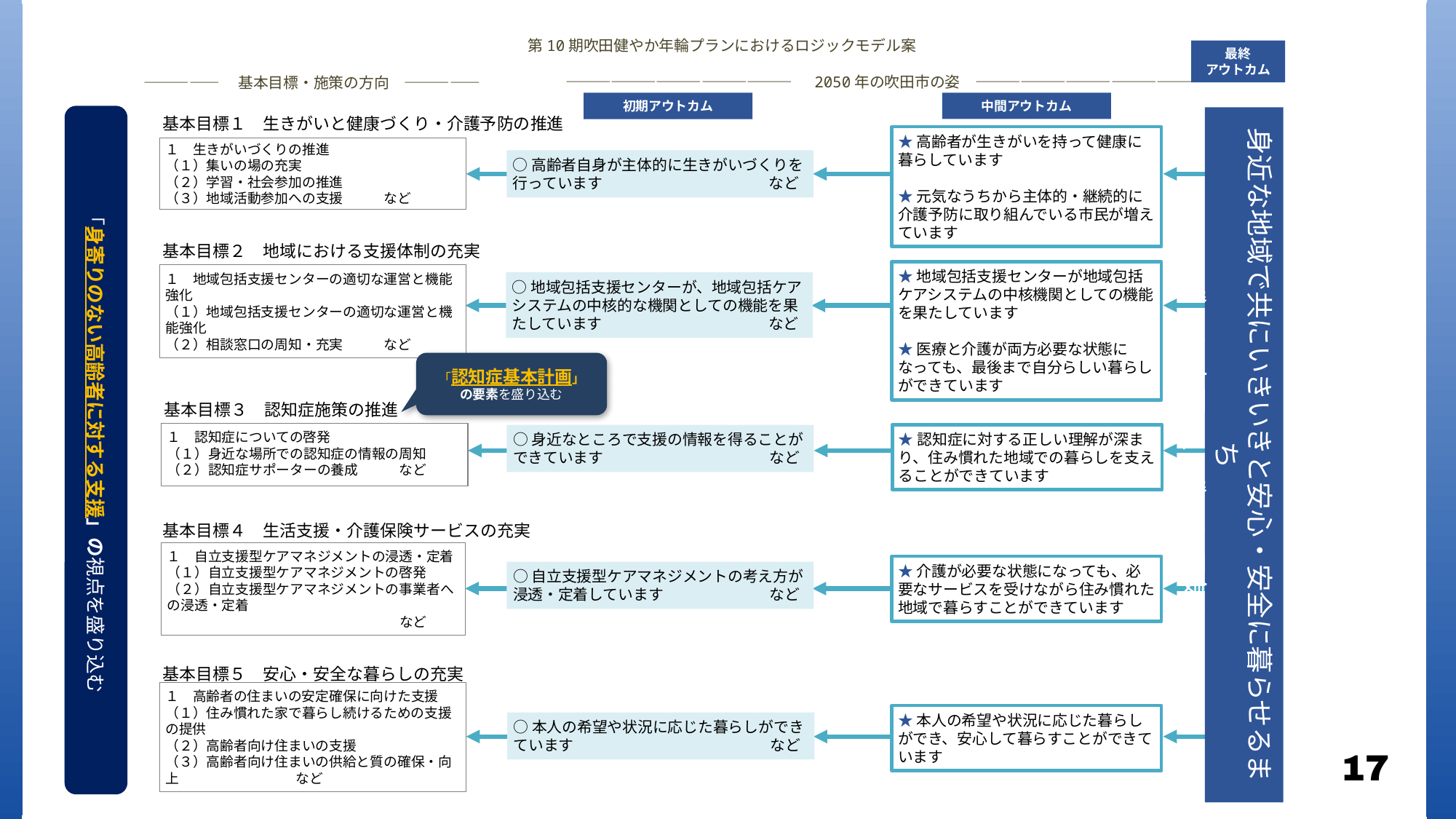

第10期吹田健やか年輪プランにおけるロジックモデル案
最終
アウトカム
―――――――――――――――　2050年の吹田市の姿　―――――――――――――――
―――――　基本目標・施策の方向　―――――
中間アウトカム
初期アウトカム
「身寄りのない高齢者に対する支援」の視点を盛り込む
身近な地域で共にいきいきと安心・安全に暮らせるまち
～ずっと吹田で、ずっと元気に～
基本目標１　生きがいと健康づくり・介護予防の推進
１　生きがいづくりの推進
（１）集いの場の充実
（２）学習・社会参加の推進
（３）地域活動参加への支援　　　など
★高齢者が生きがいを持って健康に暮らしています

★元気なうちから主体的・継続的に介護予防に取り組んでいる市民が増えています
○高齢者自身が主体的に生きがいづくりを行っています　　　　　　　　　　　など
基本目標２　地域における支援体制の充実
１　地域包括支援センターの適切な運営と機能強化
（１）地域包括支援センターの適切な運営と機能強化
（２）相談窓口の周知・充実　　　など
★地域包括支援センターが地域包括ケアシステムの中核機関としての機能を果たしています

★医療と介護が両方必要な状態になっても、最後まで自分らしい暮らしができています
○地域包括支援センターが、地域包括ケアシステムの中核的な機関としての機能を果たしています　　　　　　　　　　　など
「認知症基本計画」
の要素を盛り込む
基本目標３　認知症施策の推進
１　認知症についての啓発
（１）身近な場所での認知症の情報の周知
（２）認知症サポーターの養成　　　など
★認知症に対する正しい理解が深まり、住み慣れた地域での暮らしを支えることができています
○身近なところで支援の情報を得ることができています　　　　　　　　　　　など
基本目標４　生活支援・介護保険サービスの充実
１　自立支援型ケアマネジメントの浸透・定着
（１）自立支援型ケアマネジメントの啓発
（２）自立支援型ケアマネジメントの事業者への浸透・定着
　　　　　　　　　　　　　　　　　など
★介護が必要な状態になっても、必要なサービスを受けながら住み慣れた地域で暮らすことができています
○自立支援型ケアマネジメントの考え方が浸透・定着しています　　　　　　　など
基本目標５　安心・安全な暮らしの充実
１　高齢者の住まいの安定確保に向けた支援
（１）住み慣れた家で暮らし続けるための支援の提供
（２）高齢者向け住まいの支援
（３）高齢者向け住まいの供給と質の確保・向上　　                             など
★本人の希望や状況に応じた暮らしができ、安心して暮らすことができています
○本人の希望や状況に応じた暮らしができています　　　　　　　　　　　　　など
17